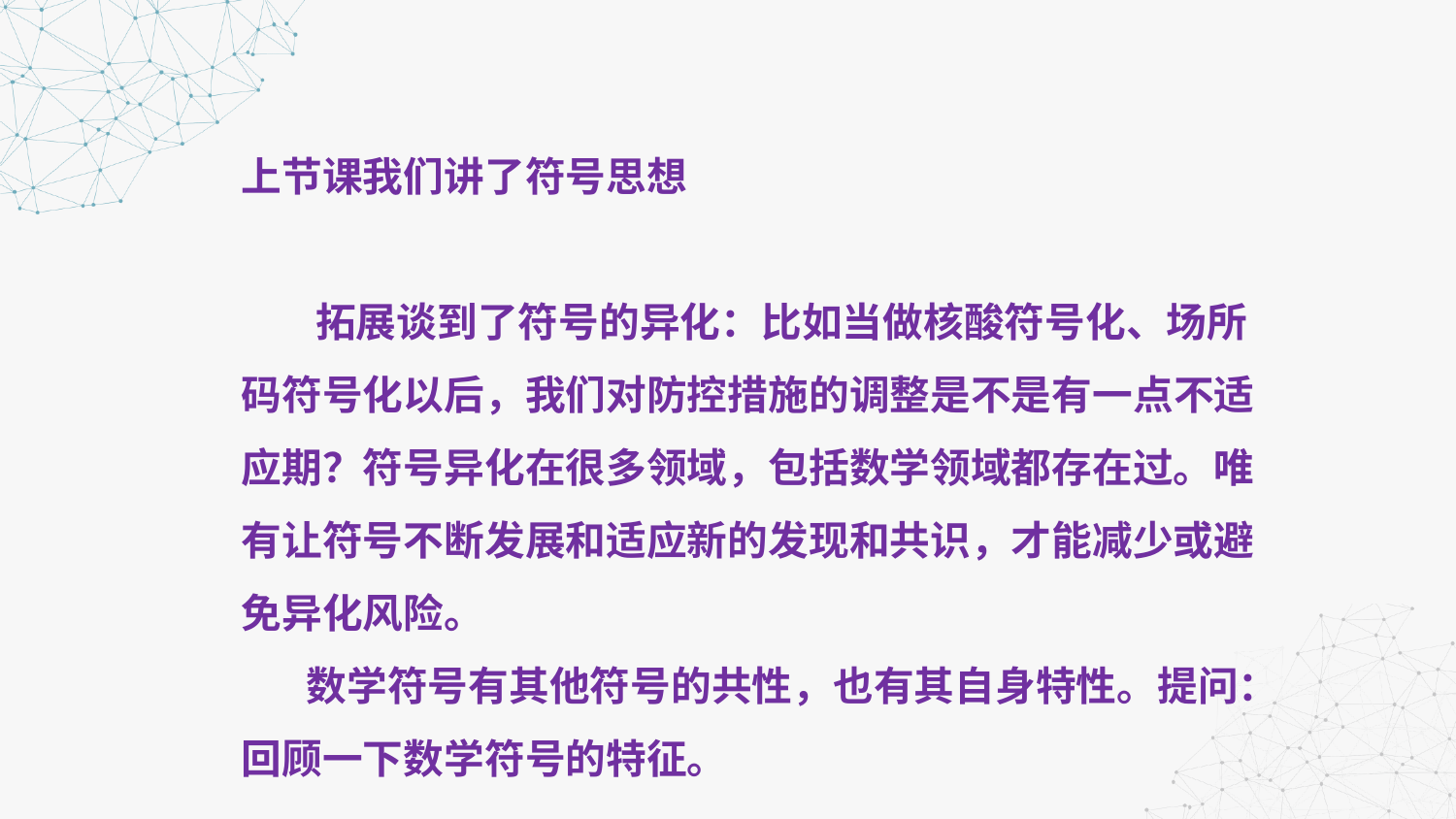

上节课我们讲了符号思想

       拓展谈到了符号的异化：比如当做核酸符号化、场所码符号化以后，我们对防控措施的调整是不是有一点不适应期？符号异化在很多领域，包括数学领域都存在过。唯有让符号不断发展和适应新的发现和共识，才能减少或避免异化风险。
      数学符号有其他符号的共性，也有其自身特性。提问：回顾一下数学符号的特征。